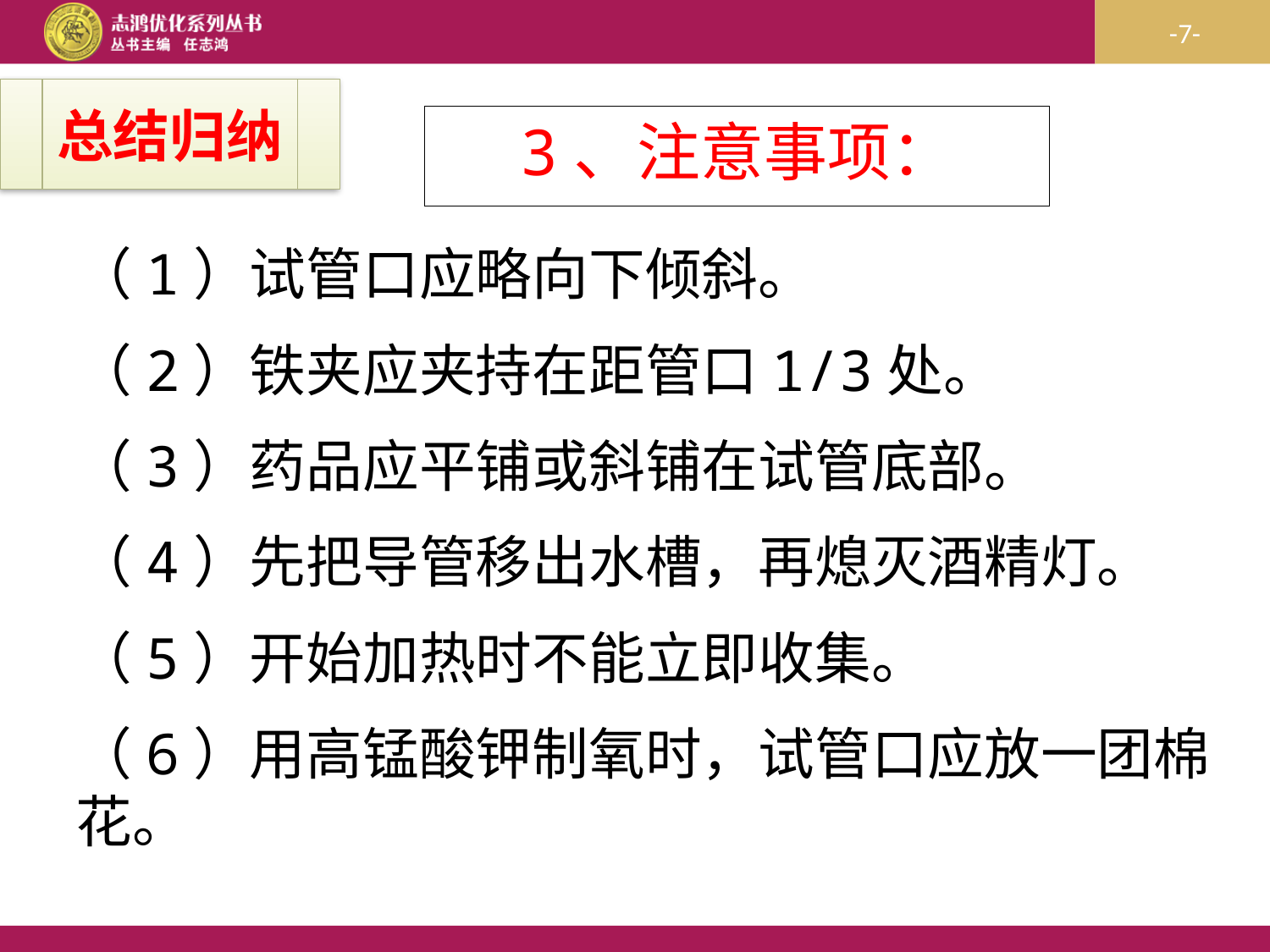

总结归纳
# 3、注意事项：
（1）试管口应略向下倾斜。
（2）铁夹应夹持在距管口1/3处。
（3）药品应平铺或斜铺在试管底部。
（4）先把导管移出水槽，再熄灭酒精灯。
（5）开始加热时不能立即收集。
（6）用高锰酸钾制氧时，试管口应放一团棉花。